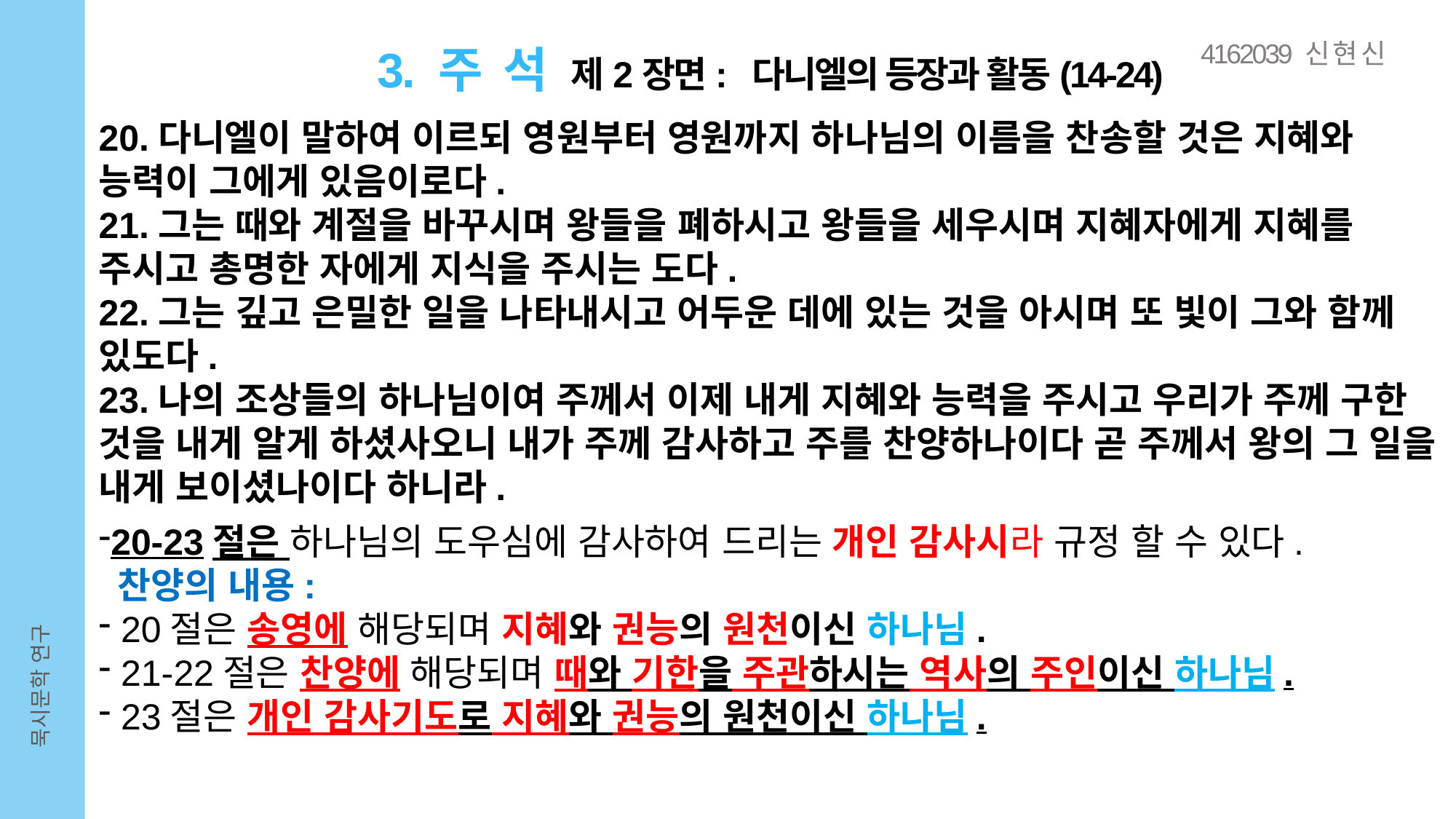

4162039 신 현 신
3. 주  석  제2장면:  다니엘의 등장과 활동(14-24)
20.다니엘이 말하여 이르되 영원부터 영원까지 하나님의 이름을 찬송할 것은 지혜와 능력이 그에게 있음이로다.
21.그는 때와 계절을 바꾸시며 왕들을 폐하시고 왕들을 세우시며 지혜자에게 지혜를 주시고 총명한 자에게 지식을 주시는 도다.
22.그는 깊고 은밀한 일을 나타내시고 어두운 데에 있는 것을 아시며 또 빛이 그와 함께 있도다.
23.나의 조상들의 하나님이여 주께서 이제 내게 지혜와 능력을 주시고 우리가 주께 구한 것을 내게 알게 하셨사오니 내가 주께 감사하고 주를 찬양하나이다 곧 주께서 왕의 그 일을 내게 보이셨나이다 하니라.

20-23절은 하나님의 도우심에 감사하여 드리는 개인 감사시라 규정 할 수 있다.
 찬양의 내용:
 20절은 송영에 해당되며 지혜와 권능의 원천이신 하나님.
 21-22절은 찬양에 해당되며 때와 기한을 주관하시는 역사의 주인이신 하나님.
 23절은 개인 감사기도로 지혜와 권능의 원천이신 하나님.

묵시문학 연구